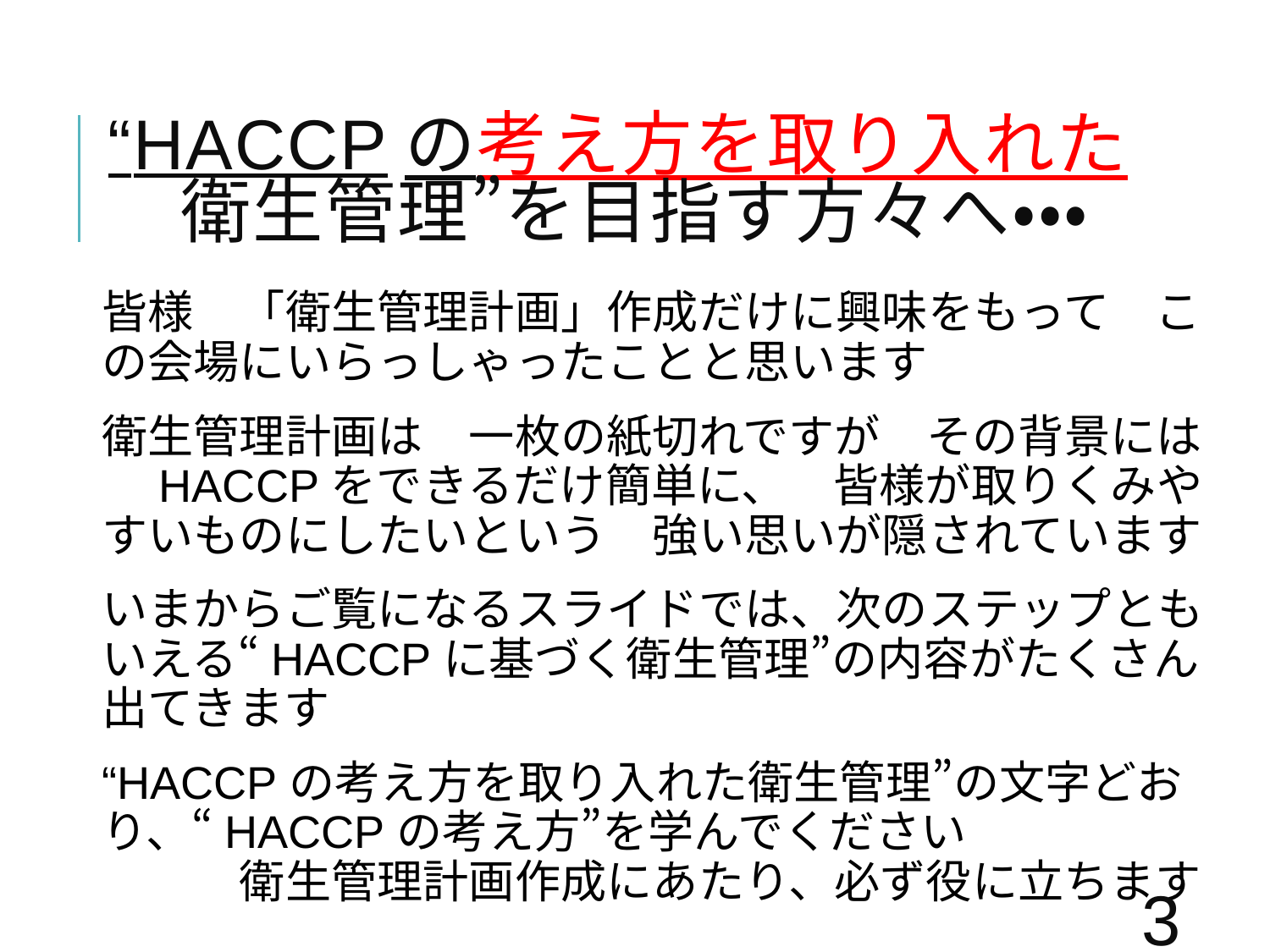

# “HACCPの考え方を取り入れた　衛生管理”を目指す方々へ・・・
皆様　「衛生管理計画」作成だけに興味をもって　この会場にいらっしゃったことと思います
衛生管理計画は　一枚の紙切れですが　その背景には　HACCPをできるだけ簡単に、　皆様が取りくみやすいものにしたいという　強い思いが隠されています
いまからご覧になるスライドでは、次のステップともいえる“HACCPに基づく衛生管理”の内容がたくさん出てきます
“HACCPの考え方を取り入れた衛生管理”の文字どおり、“HACCPの考え方”を学んでください　　　　　　　　衛生管理計画作成にあたり、必ず役に立ちます
3